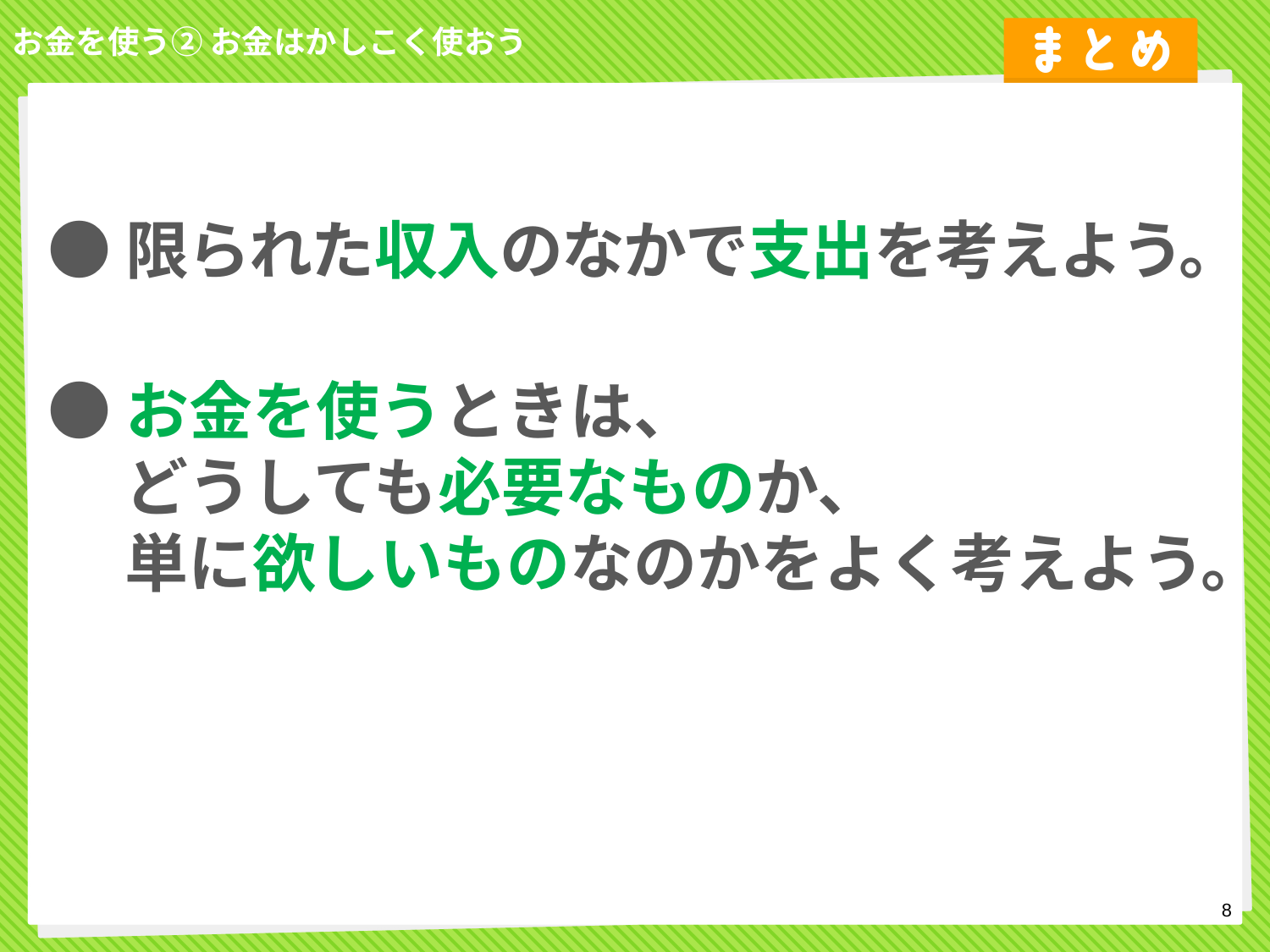

お金を使う② お金はかしこく使おう
●限られた収入のなかで支出を考えよう。

●お金を使うときは、
　 どうしても必要なものか、
　 単に欲しいものなのかをよく考えよう。
8